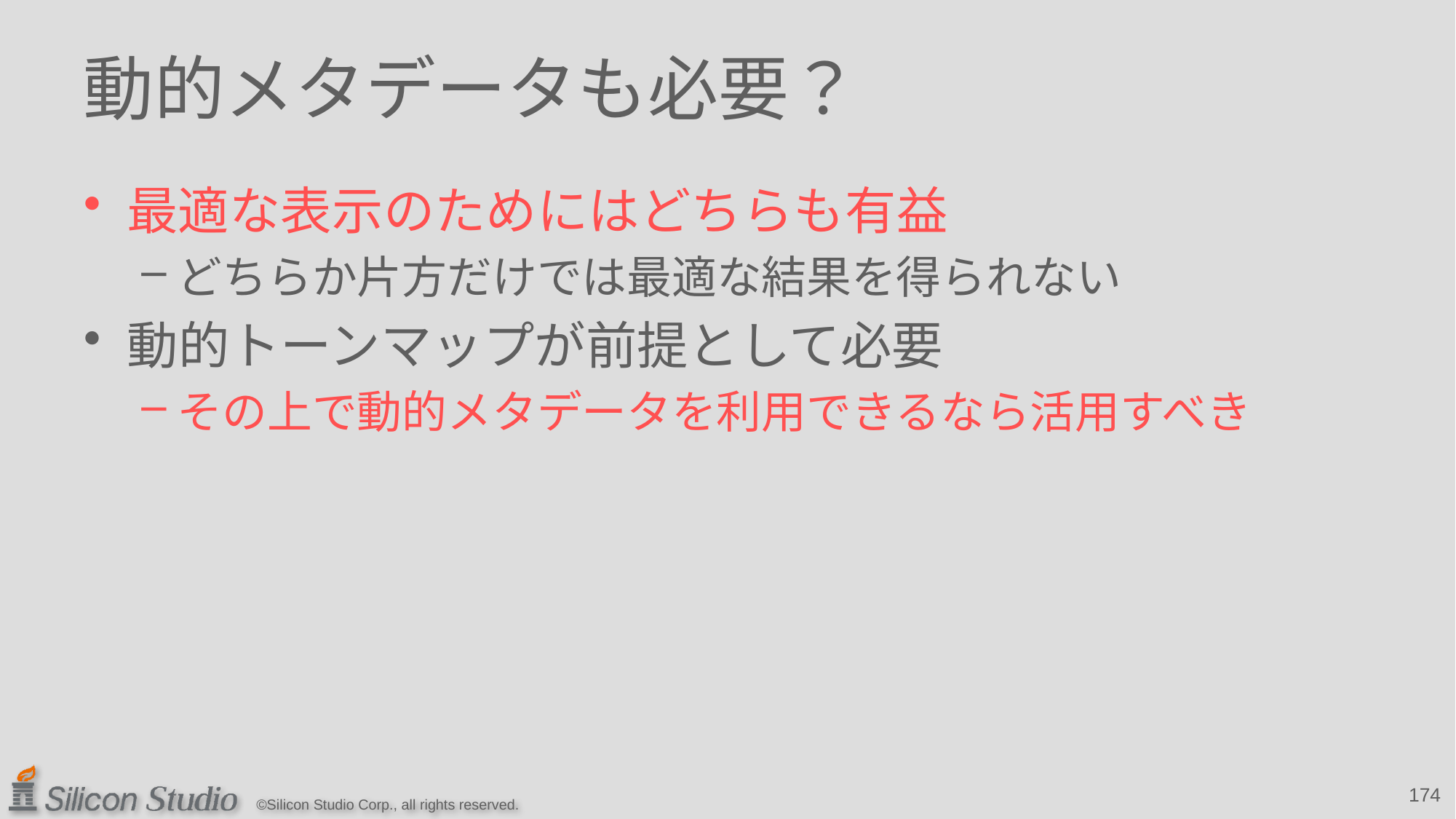

# 動的メタデータも必要？
最適な表示のためにはどちらも有益
どちらか片方だけでは最適な結果を得られない
動的トーンマップが前提として必要
その上で動的メタデータを利用できるなら活用すべき
174